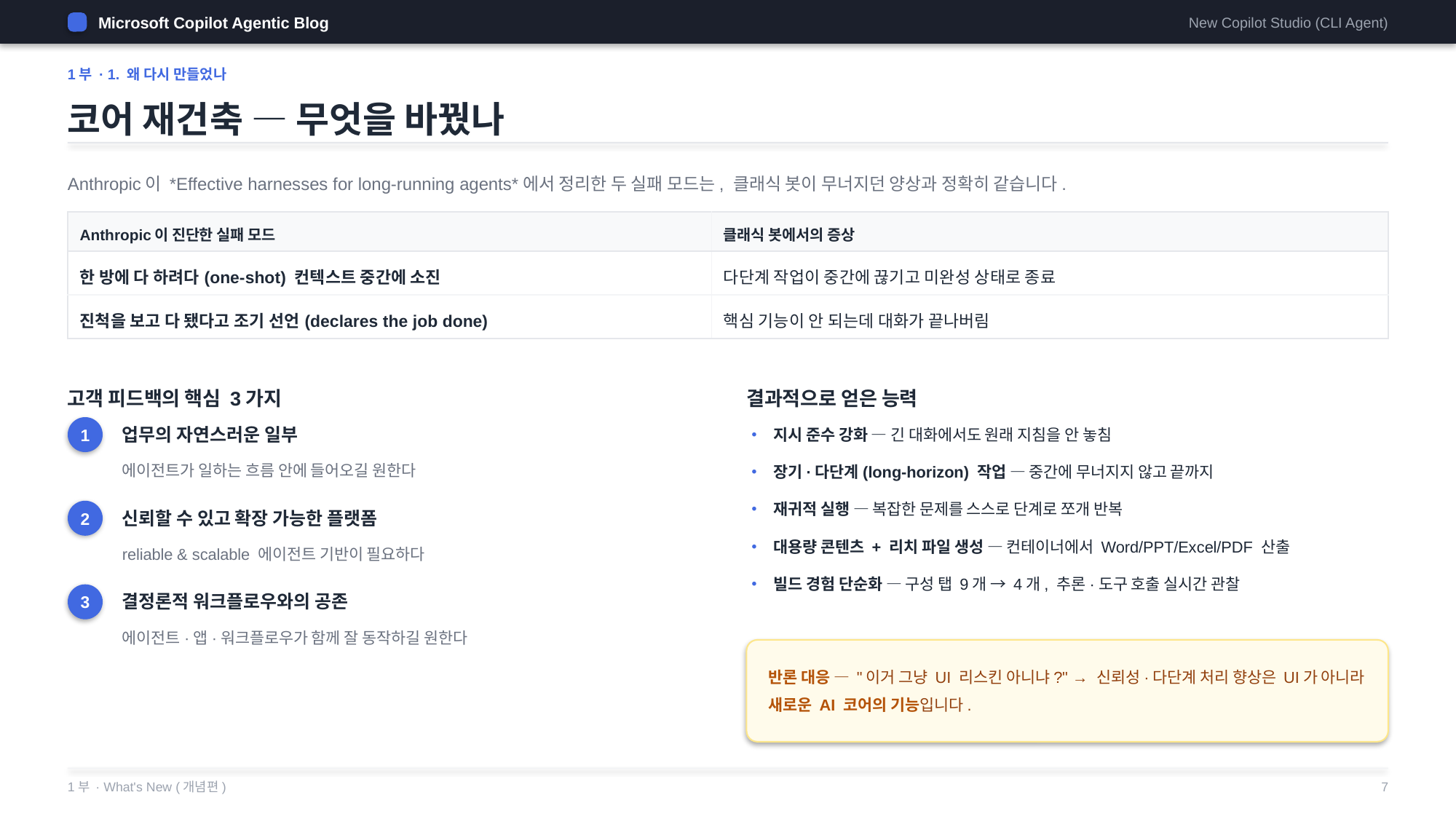

Microsoft Copilot Agentic Blog
New Copilot Studio (CLI Agent)

1부 · 1. 왜 다시 만들었나
코어 재건축 — 무엇을 바꿨나

Anthropic이 *Effective harnesses for long-running agents*에서 정리한 두 실패 모드는, 클래식 봇이 무너지던 양상과 정확히 같습니다.
| Anthropic이 진단한 실패 모드 | 클래식 봇에서의 증상 |
| --- | --- |
| 한 방에 다 하려다(one-shot) 컨텍스트 중간에 소진 | 다단계 작업이 중간에 끊기고 미완성 상태로 종료 |
| 진척을 보고 다 됐다고 조기 선언(declares the job done) | 핵심 기능이 안 되는데 대화가 끝나버림 |
고객 피드백의 핵심 3가지
결과적으로 얻은 능력
1
•  지시 준수 강화 — 긴 대화에서도 원래 지침을 안 놓침
•  장기·다단계(long-horizon) 작업 — 중간에 무너지지 않고 끝까지
•  재귀적 실행 — 복잡한 문제를 스스로 단계로 쪼개 반복
•  대용량 콘텐츠 + 리치 파일 생성 — 컨테이너에서 Word/PPT/Excel/PDF 산출
•  빌드 경험 단순화 — 구성 탭 9개 → 4개, 추론·도구 호출 실시간 관찰
업무의 자연스러운 일부
에이전트가 일하는 흐름 안에 들어오길 원한다
2
신뢰할 수 있고 확장 가능한 플랫폼
reliable & scalable 에이전트 기반이 필요하다
3
결정론적 워크플로우와의 공존
에이전트·앱·워크플로우가 함께 잘 동작하길 원한다

반론 대응 — "이거 그냥 UI 리스킨 아니냐?" → 신뢰성·다단계 처리 향상은 UI가 아니라 새로운 AI 코어의 기능입니다.

1부 · What's New (개념편)
7